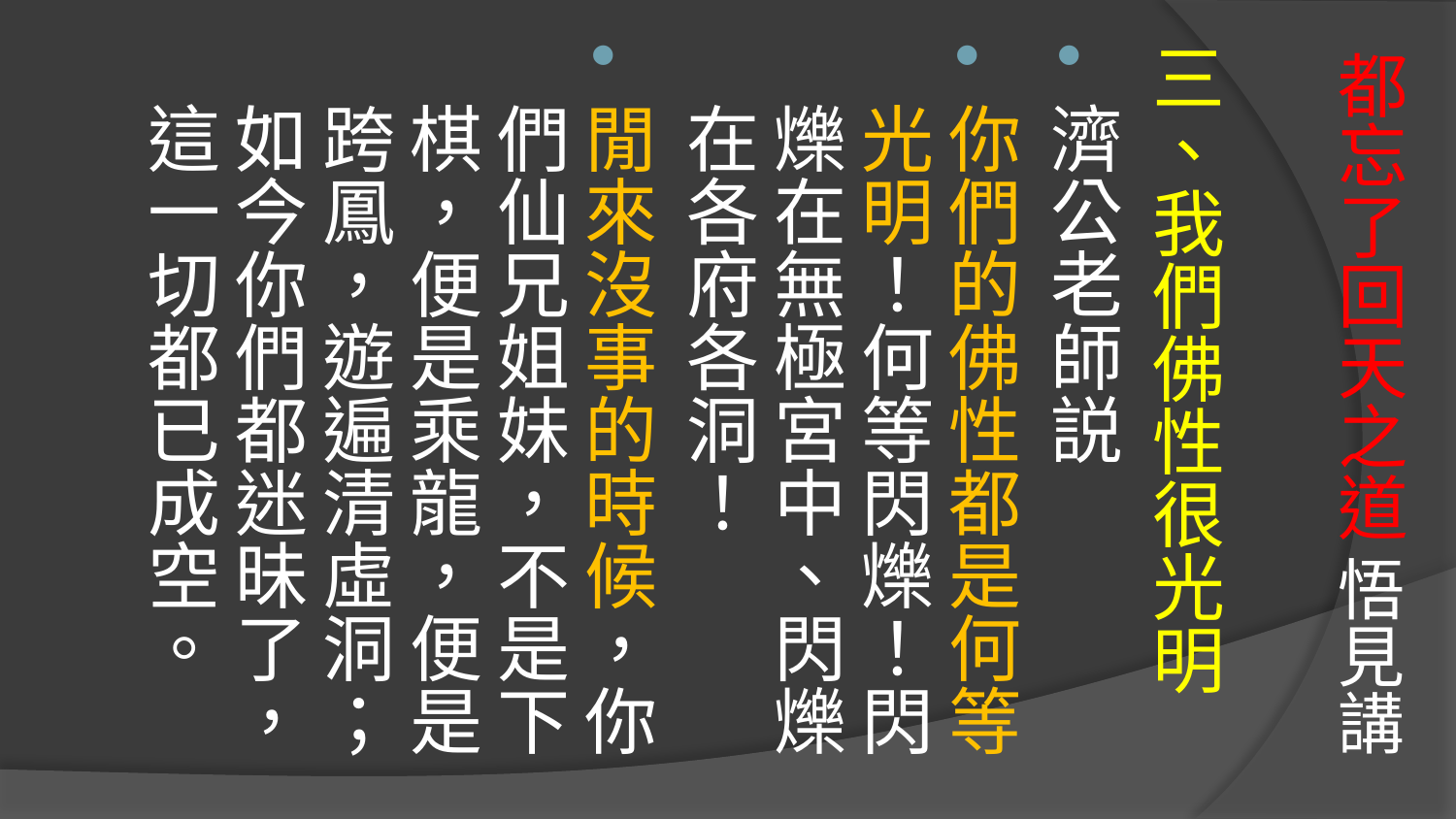

# 都忘了回天之道 悟見講
三、我們佛性很光明
濟公老師説
你們的佛性都是何等光明！何等閃爍！閃爍在無極宮中、閃爍在各府各洞！
閒來沒事的時候，你們仙兄姐妹，不是下棋，便是乘龍，便是跨鳳，遊遍清虛洞；如今你們都迷昧了，這一切都已成空。